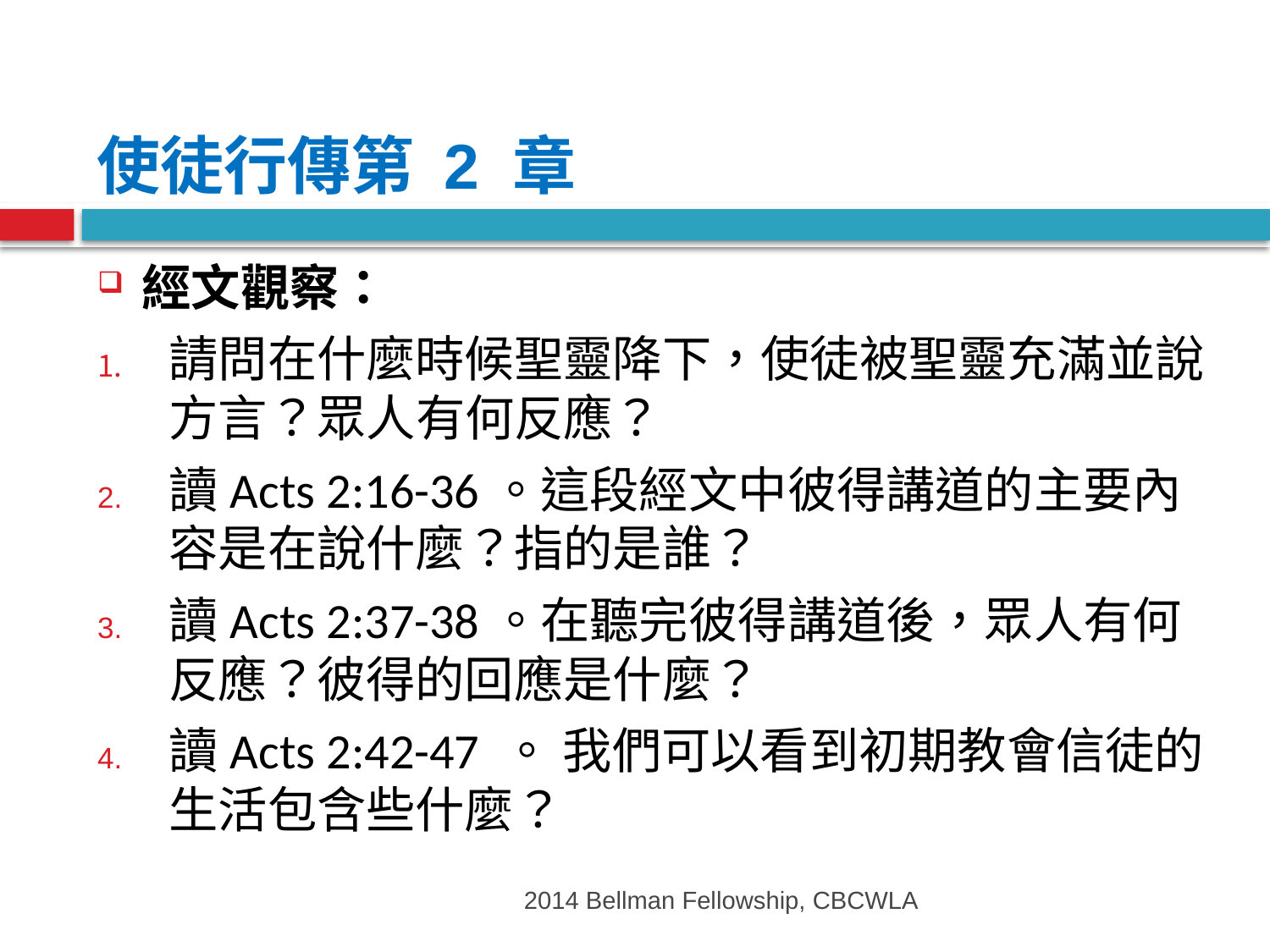

# 使徒行傳第 2 章
經文觀察：
請問在什麼時候聖靈降下，使徒被聖靈充滿並說方言？眾人有何反應？
讀Acts 2:16-36。這段經文中彼得講道的主要內容是在說什麼？指的是誰？
讀Acts 2:37-38。在聽完彼得講道後，眾人有何反應？彼得的回應是什麼？
讀Acts 2:42-47 。 我們可以看到初期教會信徒的生活包含些什麼？
2014 Bellman Fellowship, CBCWLA